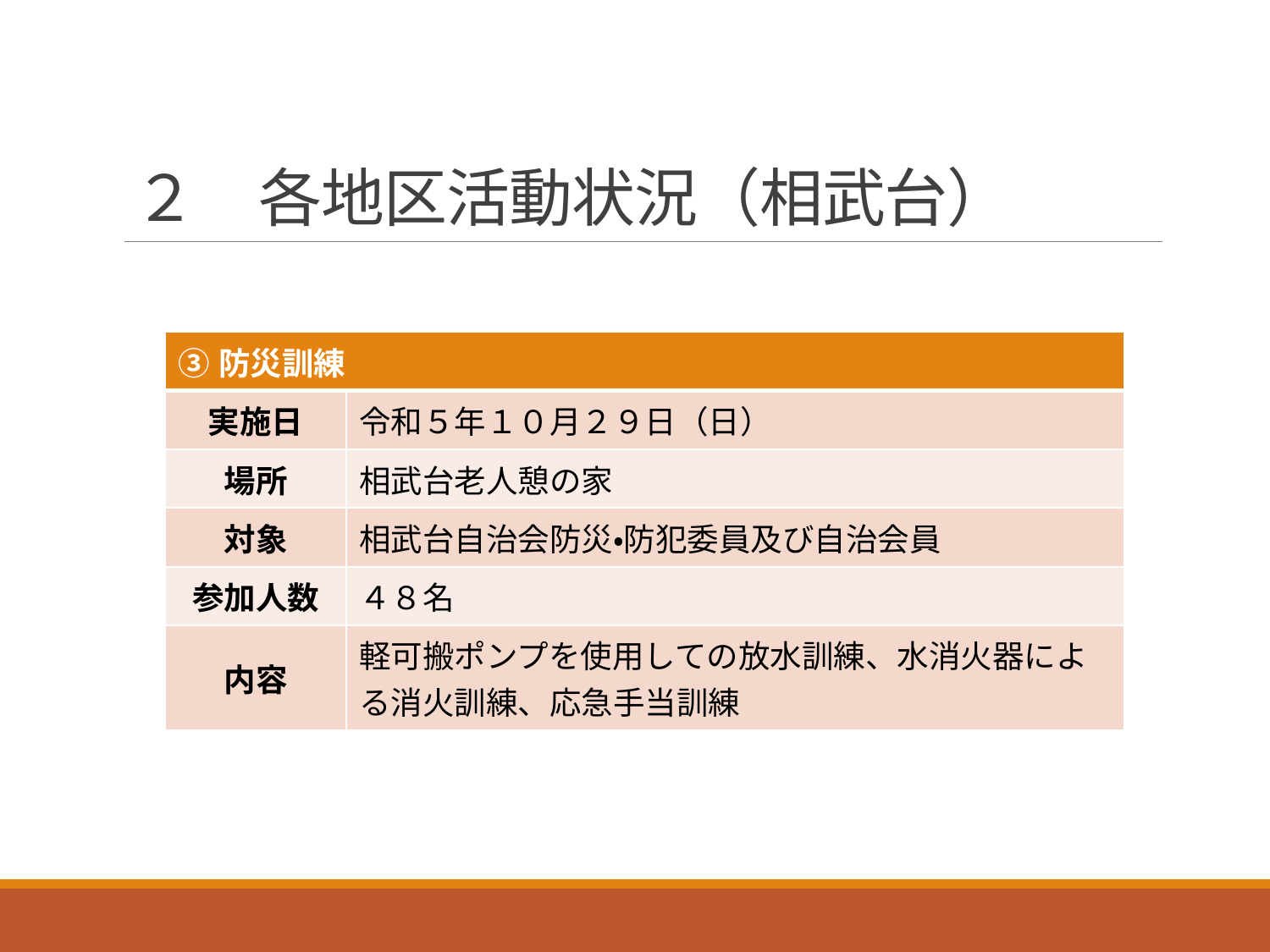

# ２　各地区活動状況（相武台）

| ③防災訓練 |  |
| --- | --- |
| 実施日 | 令和５年１０月２９日（日） |
| 場所 | 相武台老人憩の家 |
| 対象 | 相武台自治会防災・防犯委員及び自治会員 |
| 参加人数 | ４８名 |
| 内容 | 軽可搬ポンプを使用しての放水訓練、水消火器による消火訓練、応急手当訓練 |